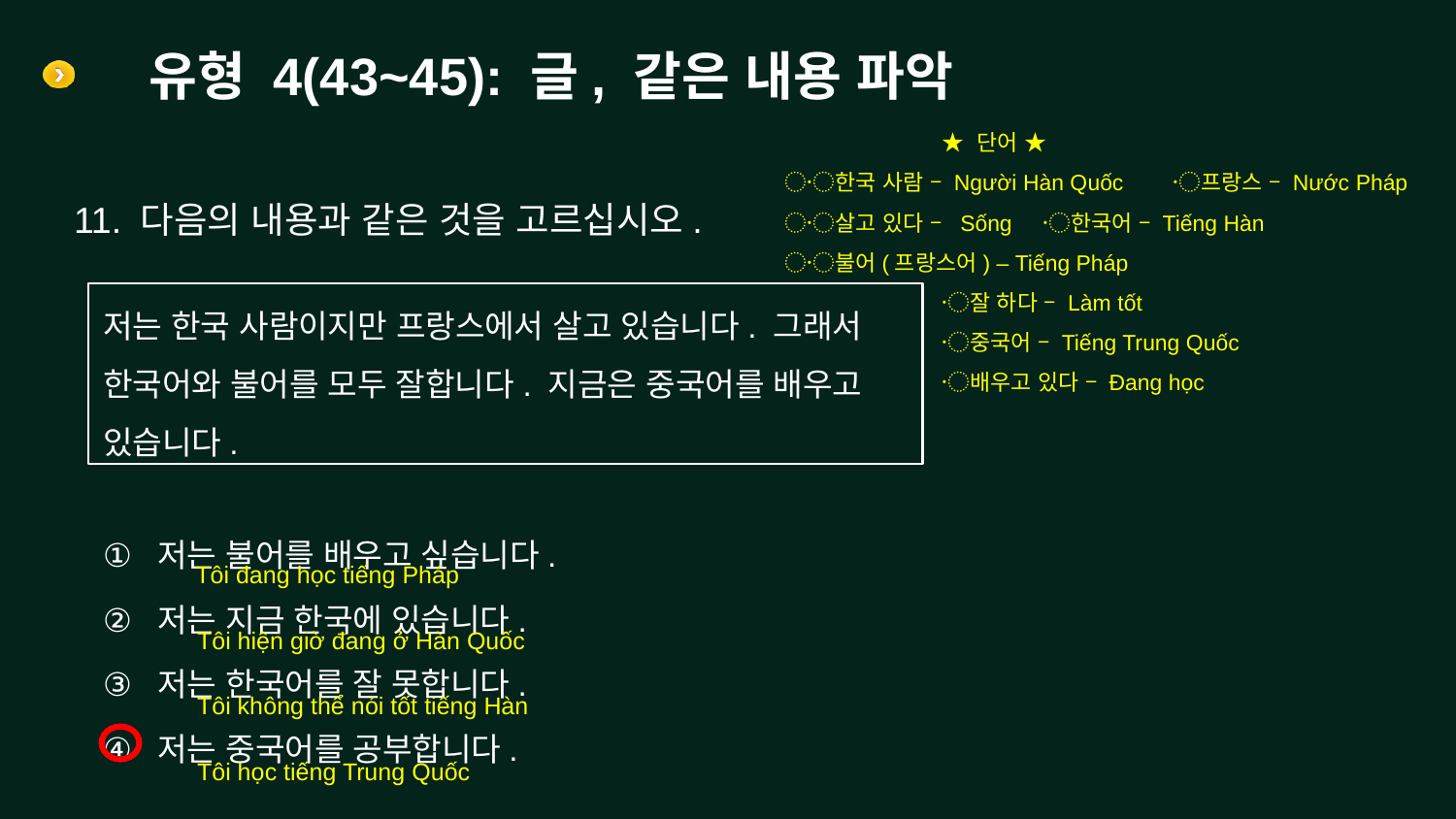

# 유형 4(43~45): 글, 같은 내용 파악
                         ★ 단어 ★
〮한국 사람 – Người Hàn Quốc       〮프랑스 – Nước Pháp
〮살고 있다 –  Sống    〮한국어 – Tiếng Hàn
〮불어(프랑스어) – Tiếng Pháp
                        〮잘 하다 – Làm tốt
                        〮중국어 – Tiếng Trung Quốc
                        〮배우고 있다 – Đang học
11. 다음의 내용과 같은 것을 고르십시오.
저는 한국 사람이지만 프랑스에서 살고 있습니다. 그래서 한국어와 불어를 모두 잘합니다. 지금은 중국어를 배우고 있습니다.
저는 불어를 배우고 싶습니다.
저는 지금 한국에 있습니다.
저는 한국어를 잘 못합니다.
저는 중국어를 공부합니다.
Tôi đang học tiếng Pháp
Tôi hiện giờ đang ở Hàn Quốc
Tôi không thể nói tốt tiếng Hàn

Tôi học tiếng Trung Quốc